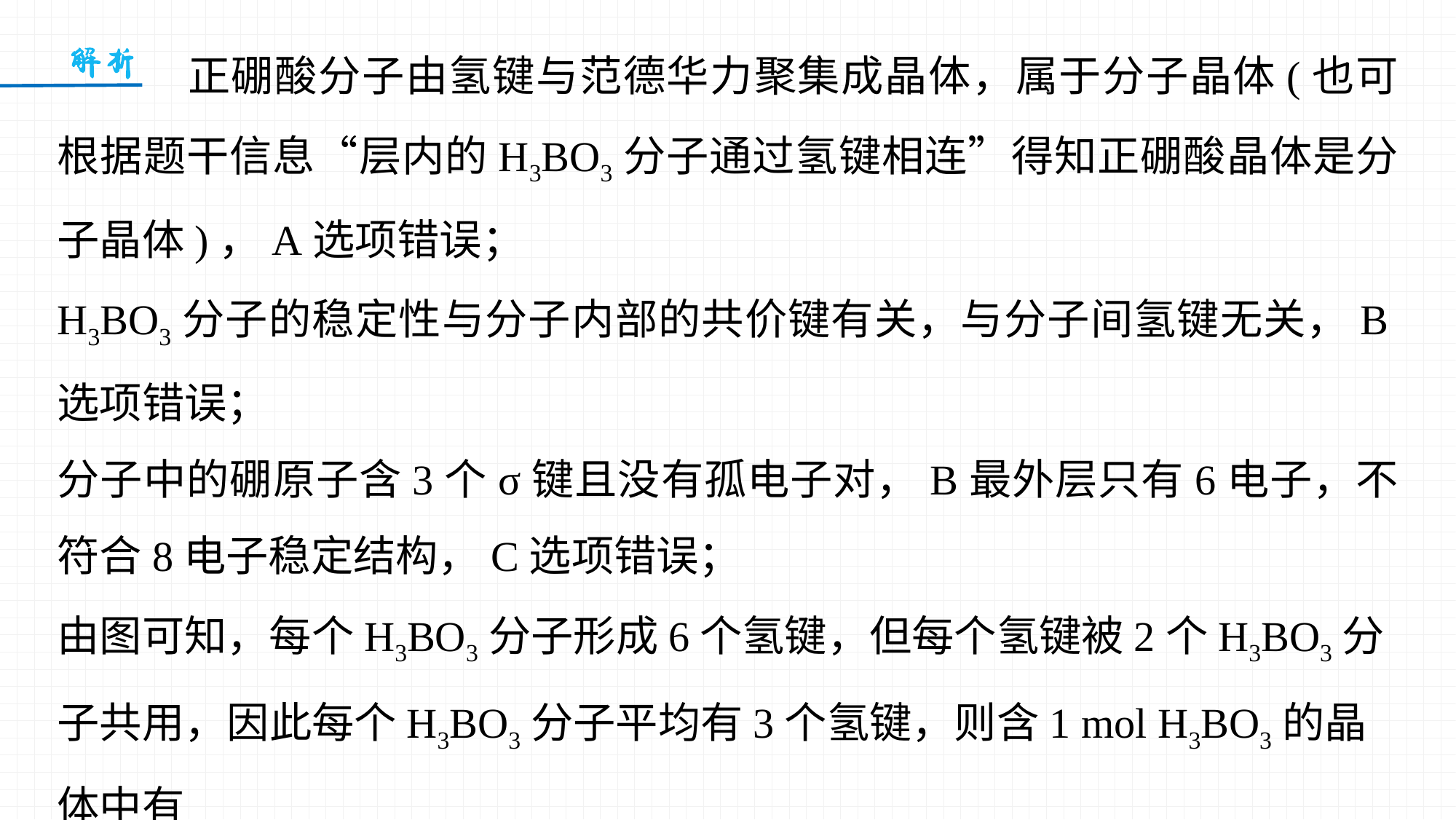

正硼酸分子由氢键与范德华力聚集成晶体，属于分子晶体(也可根据题干信息“层内的H3BO3分子通过氢键相连”得知正硼酸晶体是分子晶体)，A选项错误；
H3BO3分子的稳定性与分子内部的共价键有关，与分子间氢键无关，B选项错误；
分子中的硼原子含3个σ键且没有孤电子对，B最外层只有6电子，不符合8电子稳定结构，C选项错误；
由图可知，每个H3BO3分子形成6个氢键，但每个氢键被2个H3BO3分子共用，因此每个H3BO3分子平均有3个氢键，则含1 mol H3BO3的晶体中有
3 mol氢键，D选项正确。